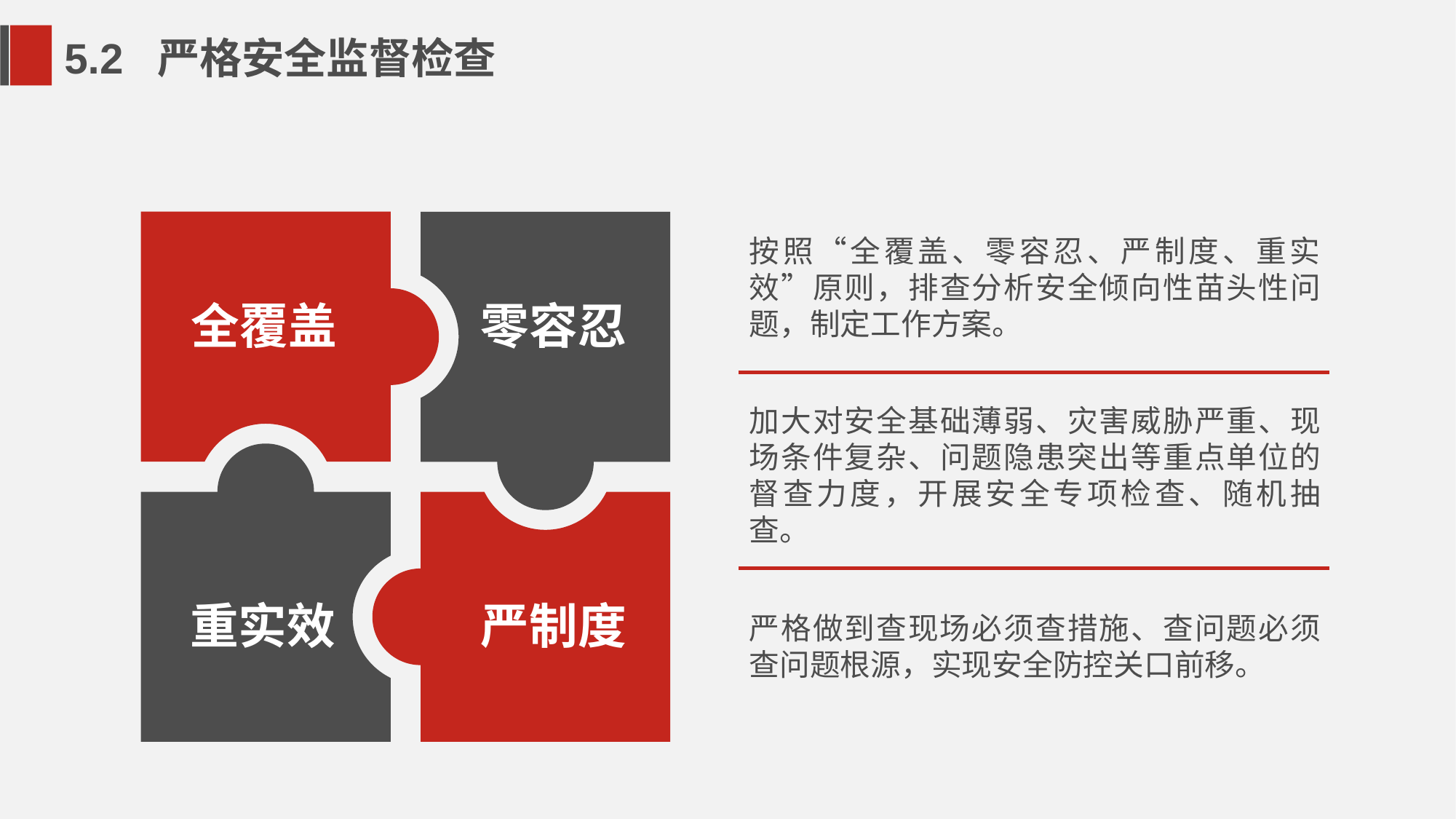

5.2  严格安全监督检查

按照“全覆盖、零容忍、严制度、重实效”原则，排查分析安全倾向性苗头性问题，制定工作方案。
全覆盖
零容忍
加大对安全基础薄弱、灾害威胁严重、现场条件复杂、问题隐患突出等重点单位的督查力度，开展安全专项检查、随机抽查。

重实效
严制度
严格做到查现场必须查措施、查问题必须查问题根源，实现安全防控关口前移。